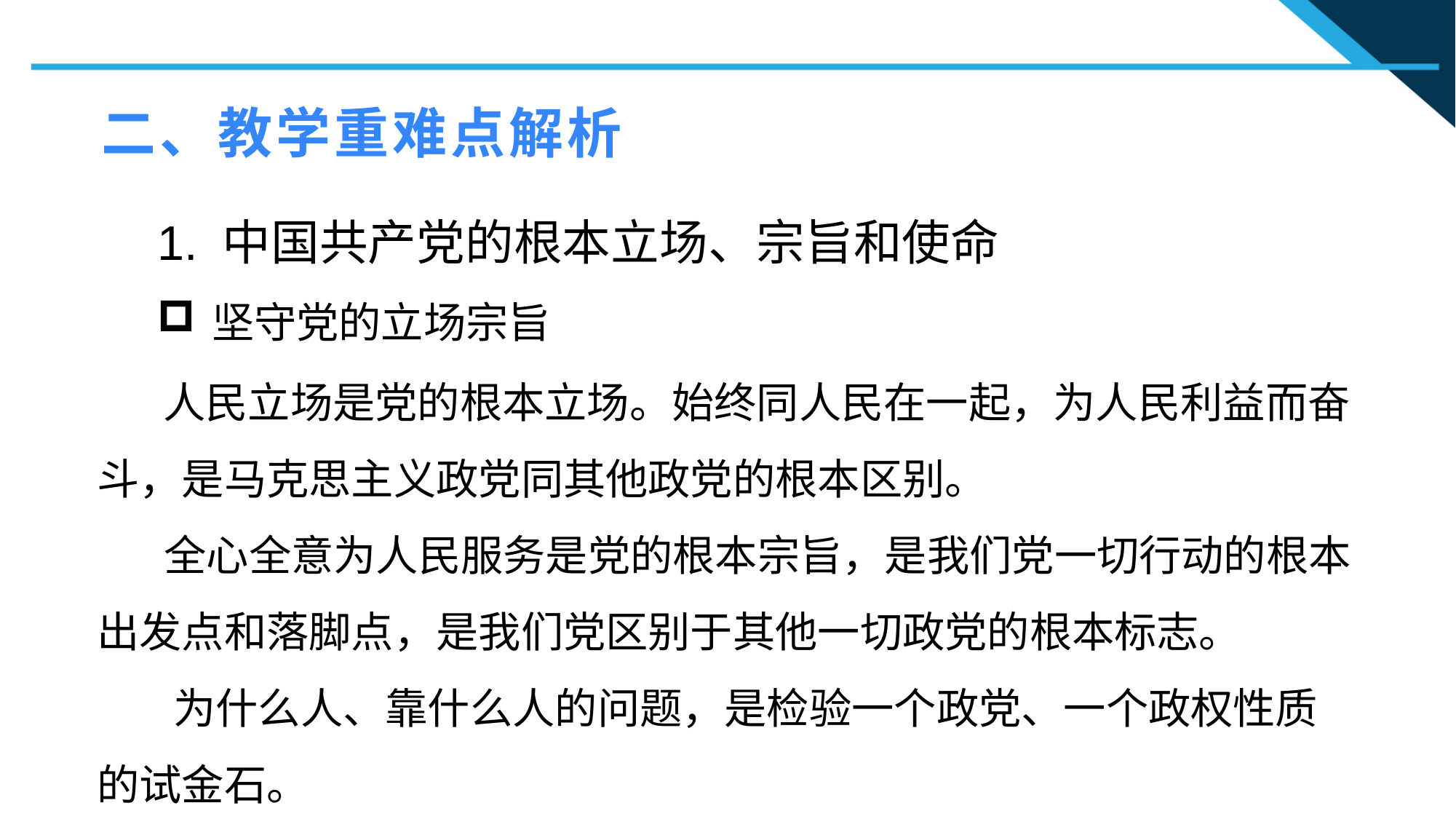

二、教学重难点解析
1. 中国共产党的根本立场、宗旨和使命
坚守党的立场宗旨
1
       人民立场是党的根本立场。始终同人民在一起，为人民利益而奋斗，是马克思主义政党同其他政党的根本区别。
      全心全意为人民服务是党的根本宗旨，是我们党一切行动的根本出发点和落脚点，是我们党区别于其他一切政党的根本标志。
       为什么人、靠什么人的问题，是检验一个政党、一个政权性质
的试金石。
2
2
n